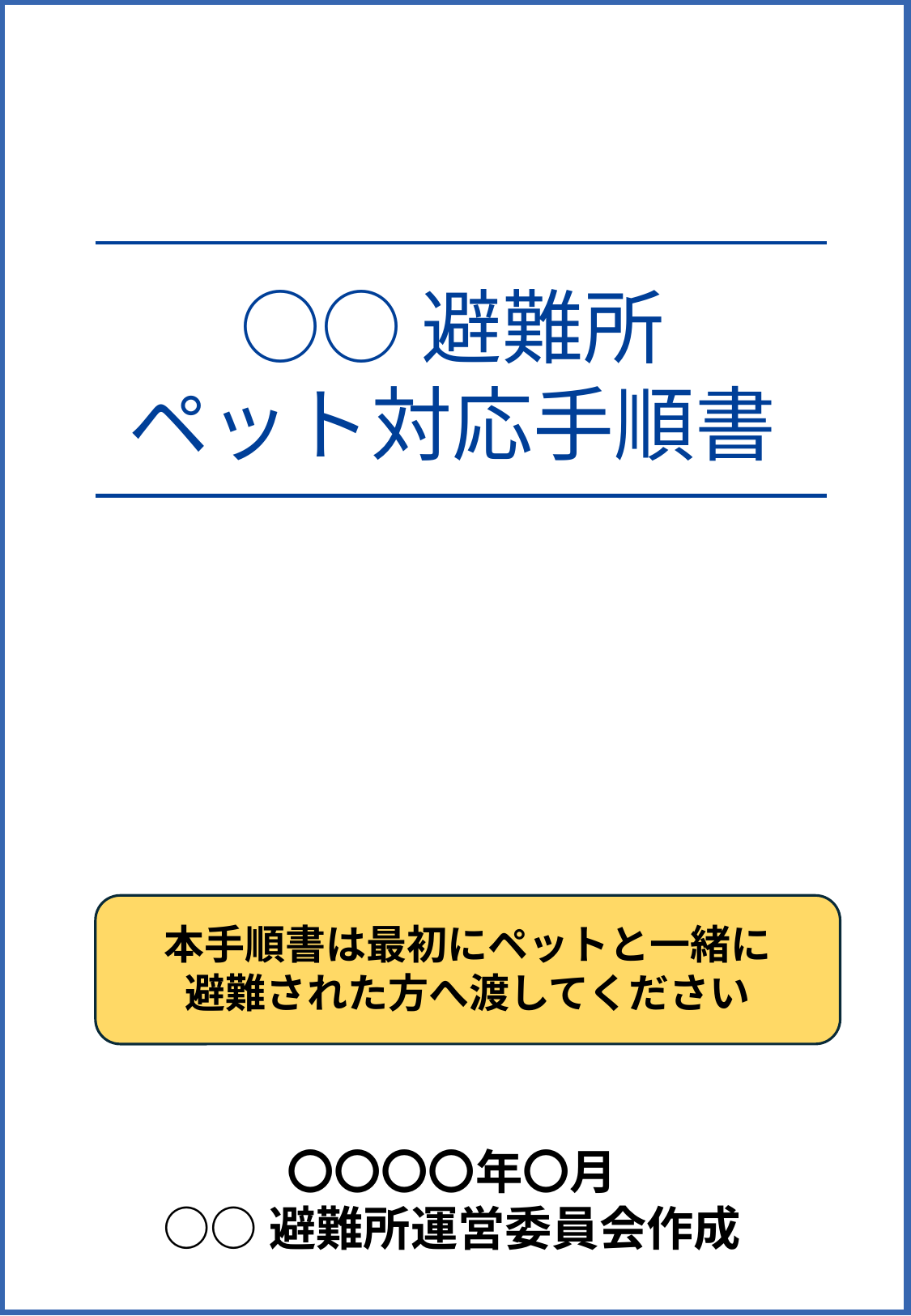

○○避難所
ペット対応手順書

本手順書は最初にペットと一緒に
避難された方へ渡してください
〇〇〇〇年〇月
○○避難所運営委員会作成